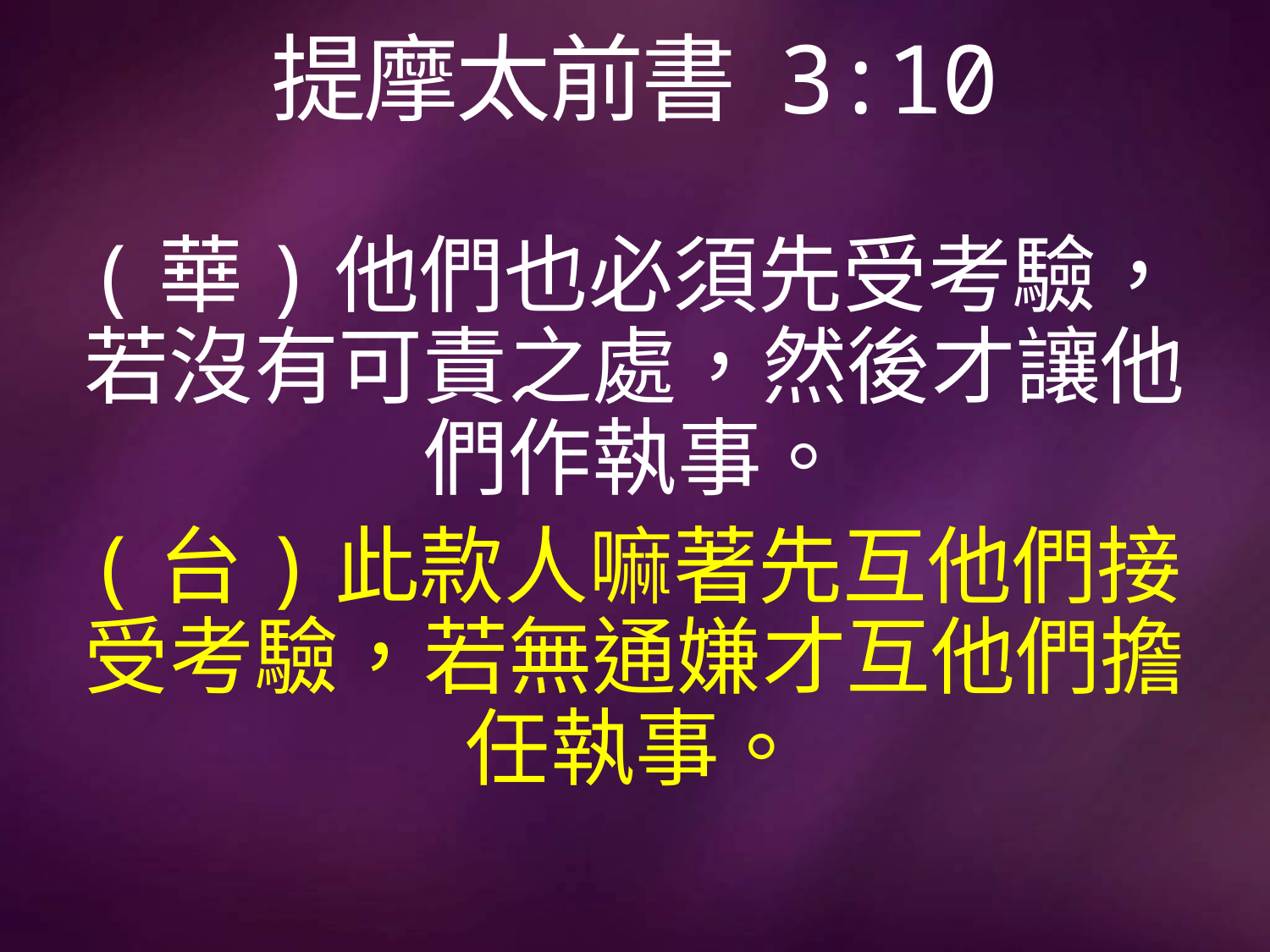

# 提摩太前書 3:10
(華)他們也必須先受考驗，若沒有可責之處，然後才讓他們作執事。
(台)此款人嘛著先互他們接受考驗，若無通嫌才互他們擔任執事。